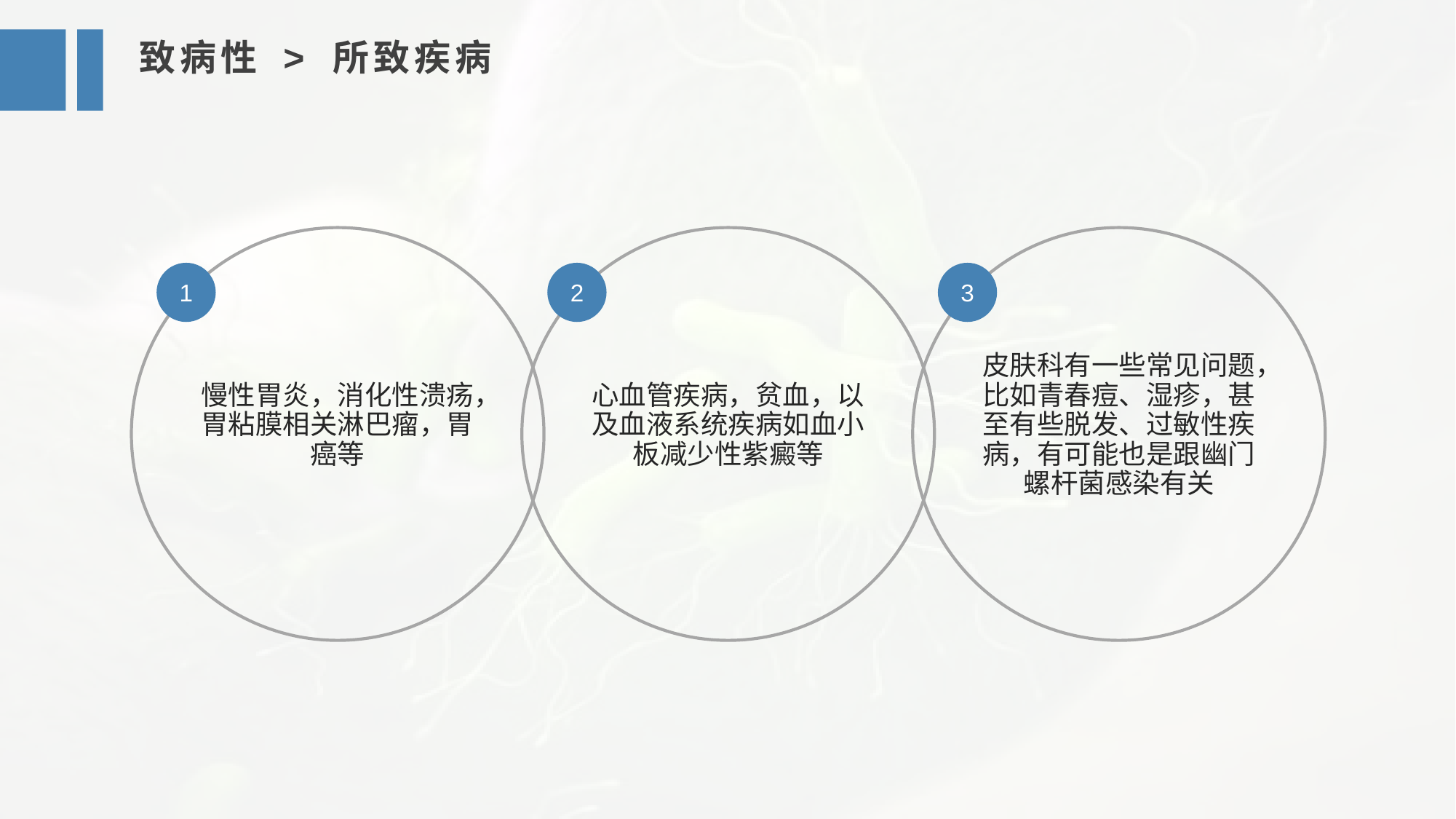

致病性 > 所致疾病

1
2
3
皮肤科有一些常见问题，比如青春痘、湿疹，甚至有些脱发、过敏性疾病，有可能也是跟幽门螺杆菌感染有关
心血管疾病，贫血，以及血液系统疾病如血小板减少性紫癜等
慢性胃炎，消化性溃疡，胃粘膜相关淋巴瘤，胃癌等